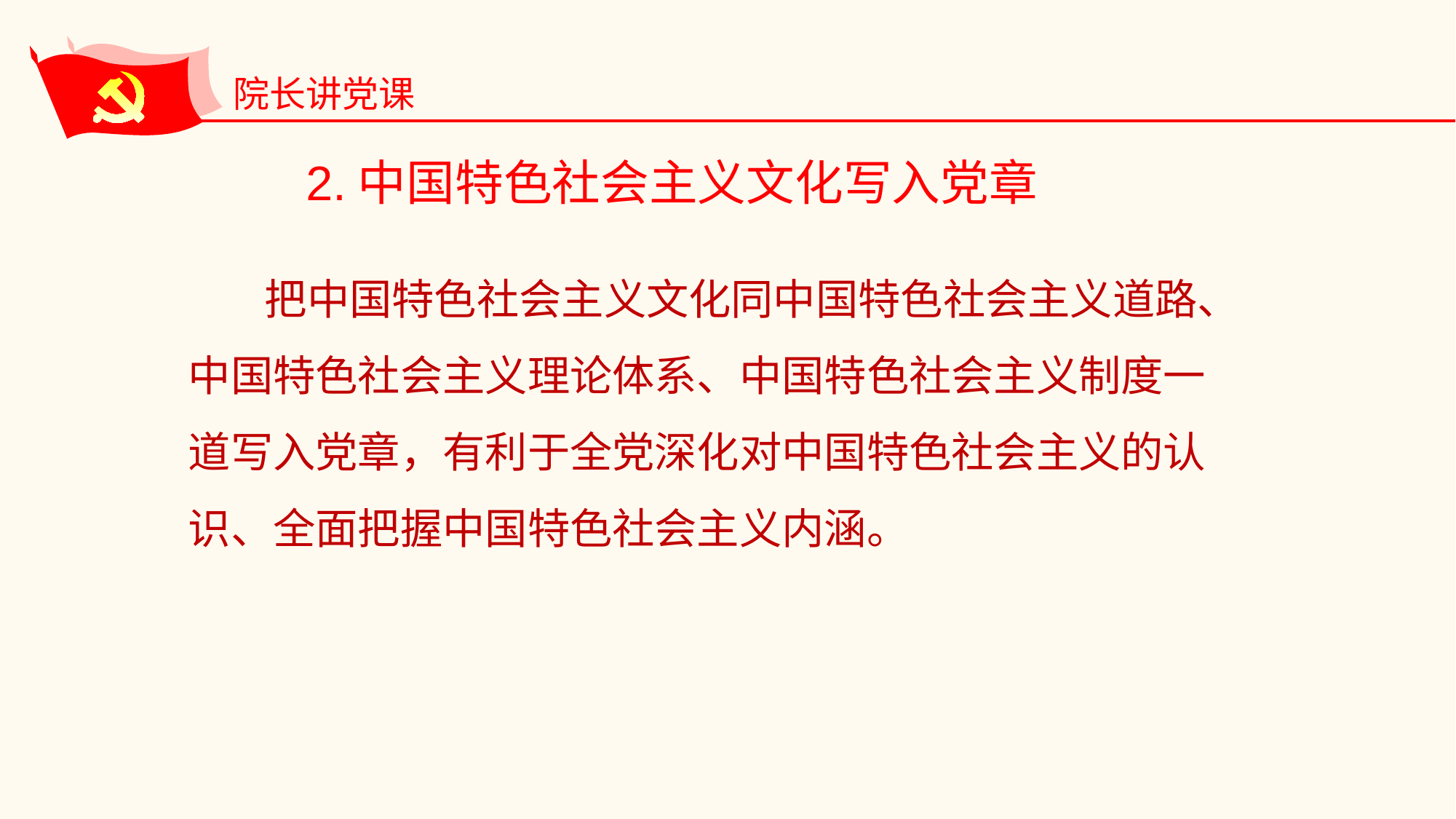

院长讲党课
2.中国特色社会主义文化写入党章
       把中国特色社会主义文化同中国特色社会主义道路、中国特色社会主义理论体系、中国特色社会主义制度一道写入党章，有利于全党深化对中国特色社会主义的认识、全面把握中国特色社会主义内涵。